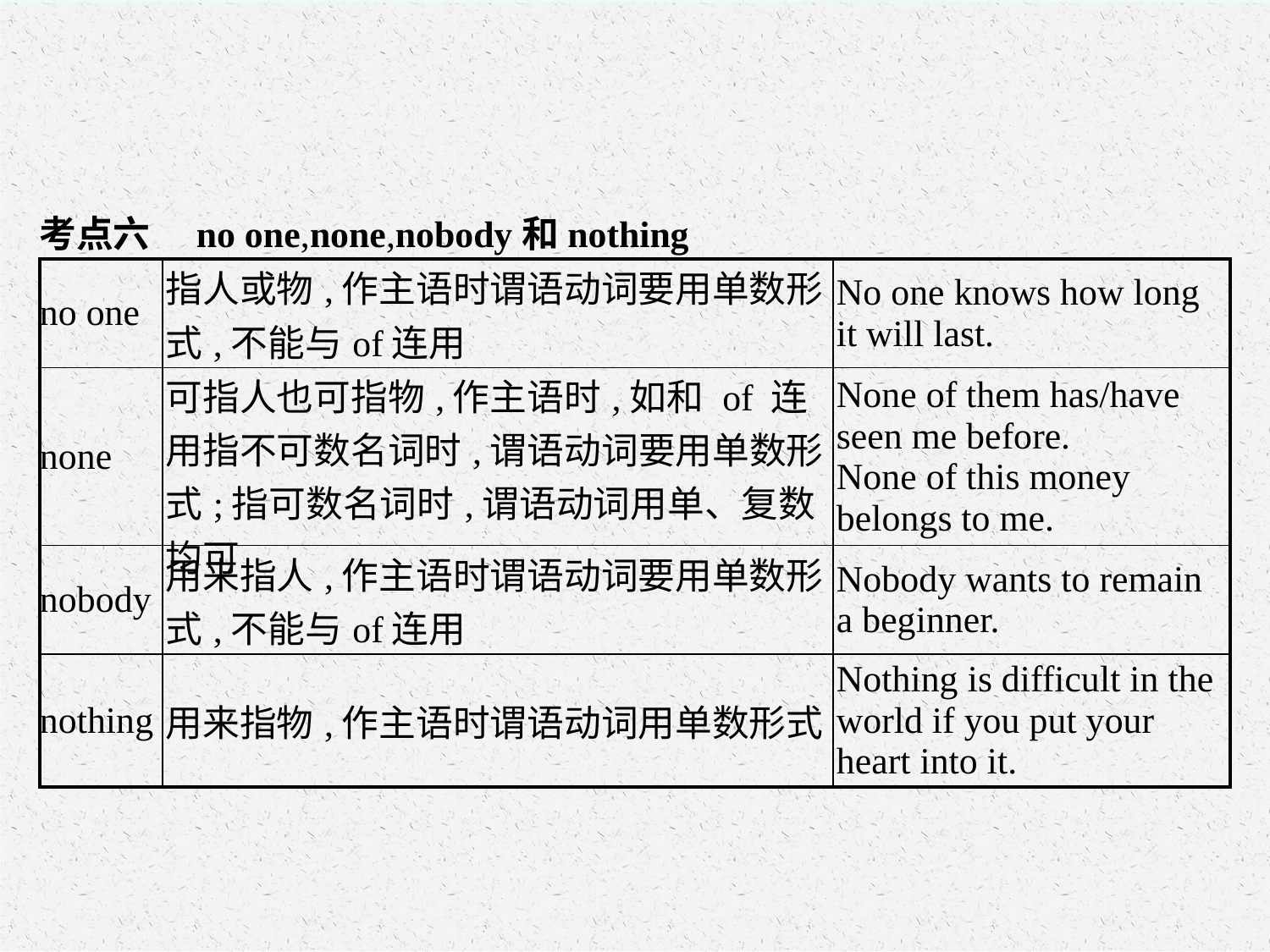

考点六　no one,none,nobody和nothing
| no one | 指人或物,作主语时谓语动词要用单数形式,不能与of连用 | No one knows how long it will last. |
| --- | --- | --- |
| none | 可指人也可指物,作主语时,如和 of 连用指不可数名词时,谓语动词要用单数形式;指可数名词时,谓语动词用单、复数均可 | None of them has/have seen me before. None of this money belongs to me. |
| nobody | 用来指人,作主语时谓语动词要用单数形式,不能与of连用 | Nobody wants to remain a beginner. |
| nothing | 用来指物,作主语时谓语动词用单数形式 | Nothing is difficult in the world if you put your heart into it. |